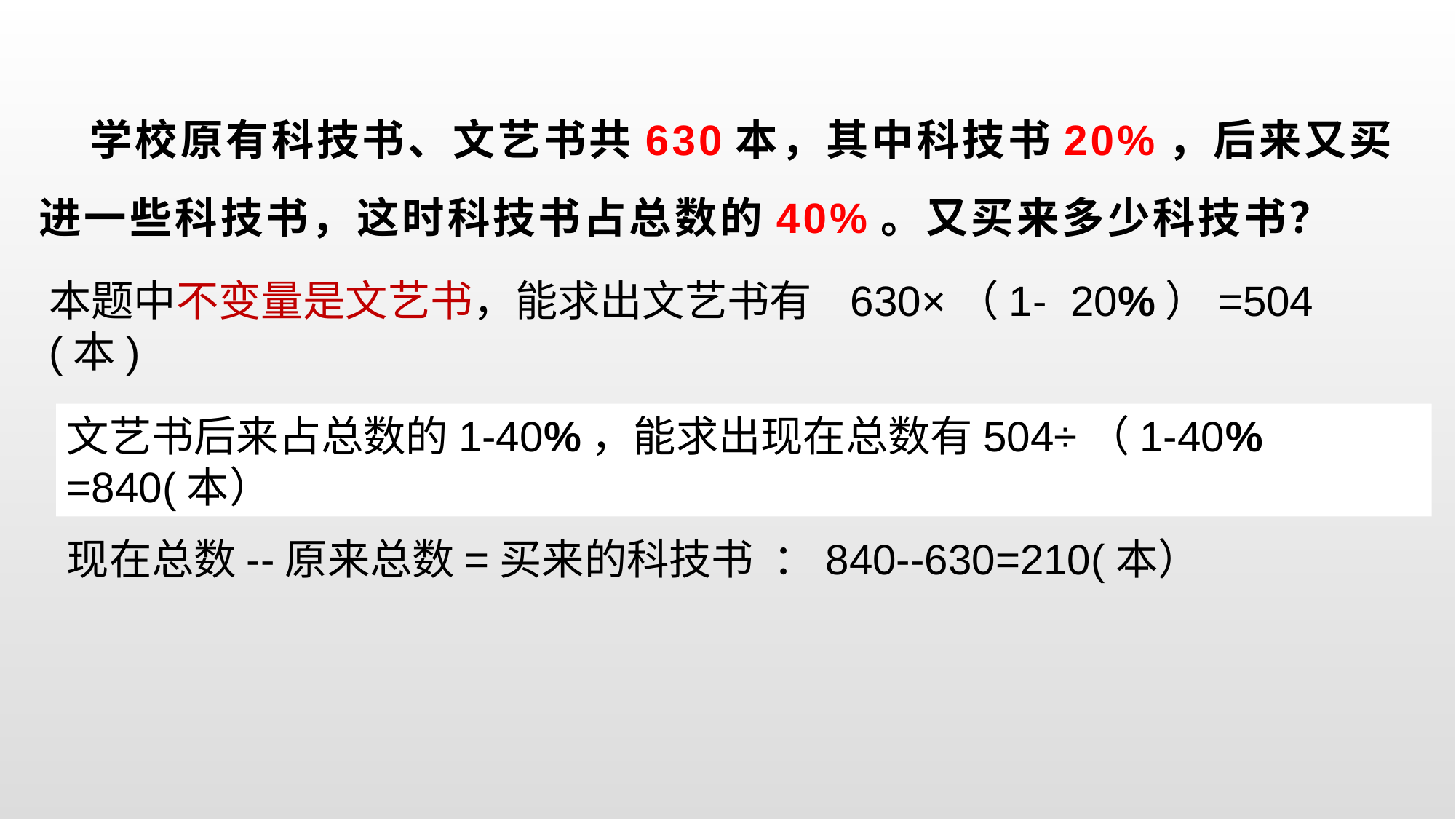

学校原有科技书、文艺书共630本，其中科技书20%，后来又买进一些科技书，这时科技书占总数的40%。又买来多少科技书？

本题中不变量是文艺书，能求出文艺书有   630×（1-  20%）=504(本)
文艺书后来占总数的1-40%，能求出现在总数有504÷（1-40% =840(本）
现在总数--原来总数=买来的科技书  ：840--630=210(本）